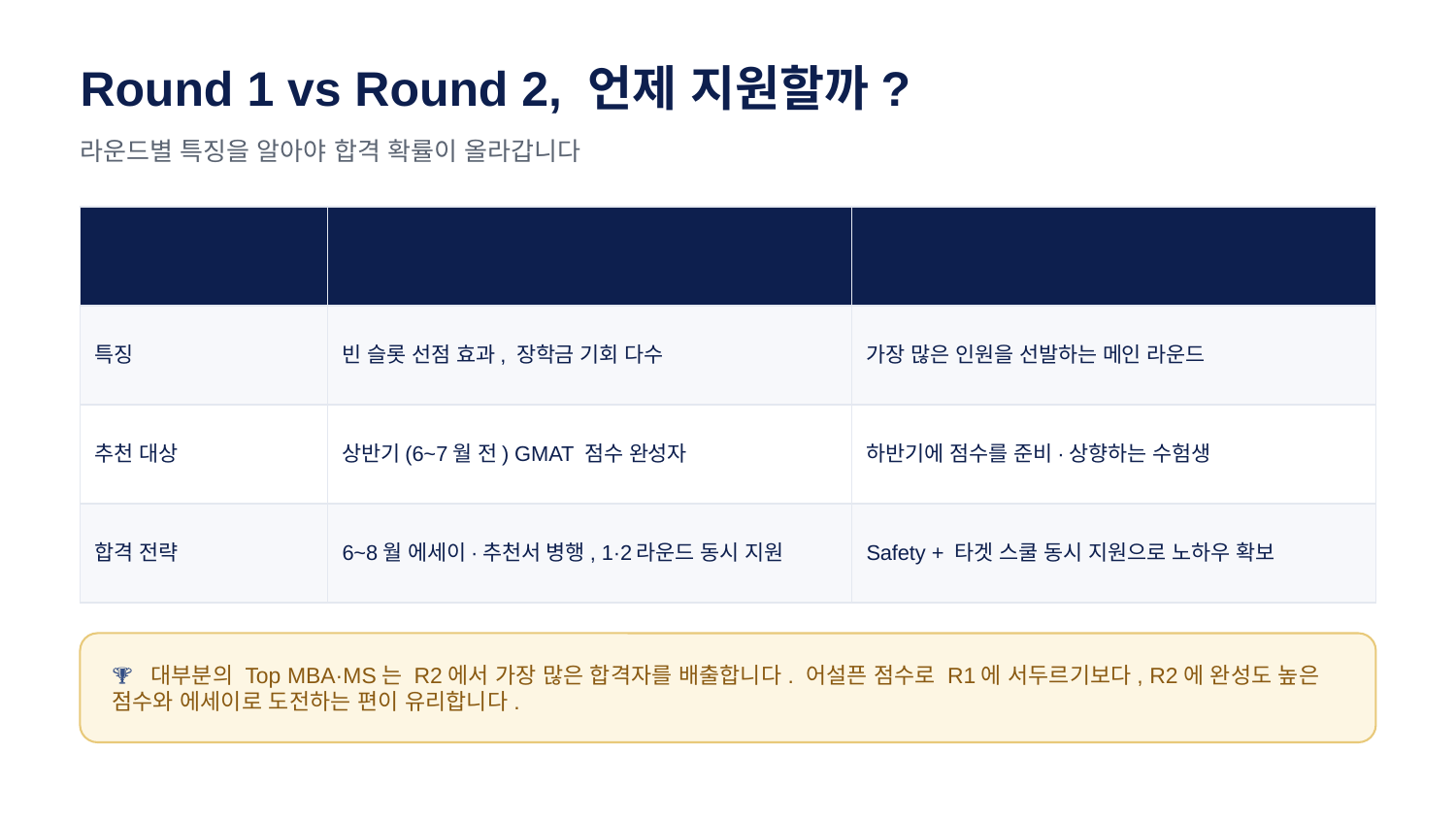

Round 1 vs Round 2, 언제 지원할까?
라운드별 특징을 알아야 합격 확률이 올라갑니다
| 구분 | Round 1 (9~10월 마감) | Round 2 (다음 해 1월 마감) |
| --- | --- | --- |
| 특징 | 빈 슬롯 선점 효과, 장학금 기회 다수 | 가장 많은 인원을 선발하는 메인 라운드 |
| 추천 대상 | 상반기(6~7월 전) GMAT 점수 완성자 | 하반기에 점수를 준비·상향하는 수험생 |
| 합격 전략 | 6~8월 에세이·추천서 병행, 1·2라운드 동시 지원 | Safety + 타겟 스쿨 동시 지원으로 노하우 확보 |

🏆  대부분의 Top MBA·MS는 R2에서 가장 많은 합격자를 배출합니다. 어설픈 점수로 R1에 서두르기보다, R2에 완성도 높은 점수와 에세이로 도전하는 편이 유리합니다.